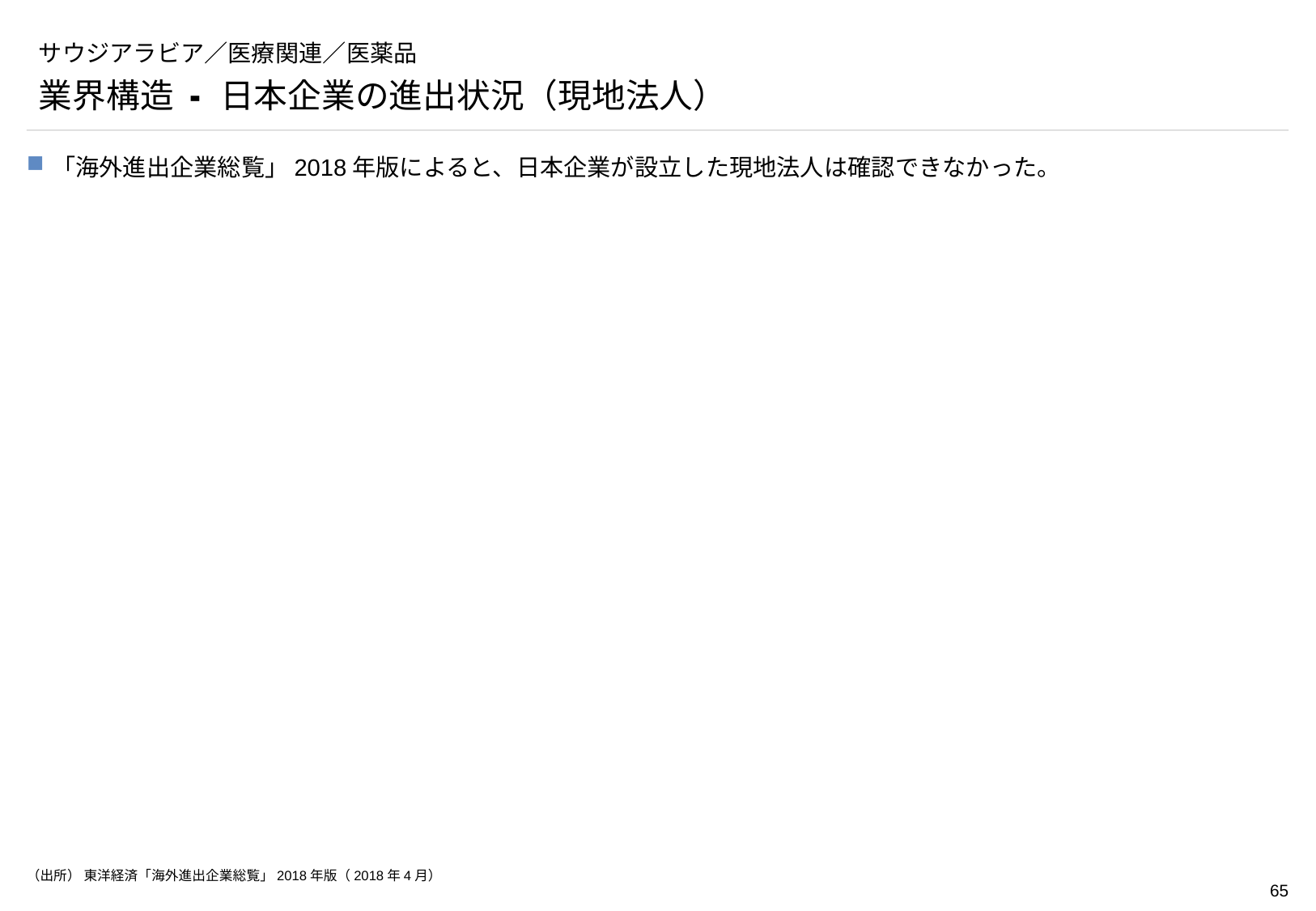

# サウジアラビア／医療関連／医薬品
業界構造 - 日本企業の進出状況（現地法人）
「海外進出企業総覧」2018年版によると、日本企業が設立した現地法人は確認できなかった。
（出所） 東洋経済「海外進出企業総覧」2018年版（2018年4月）